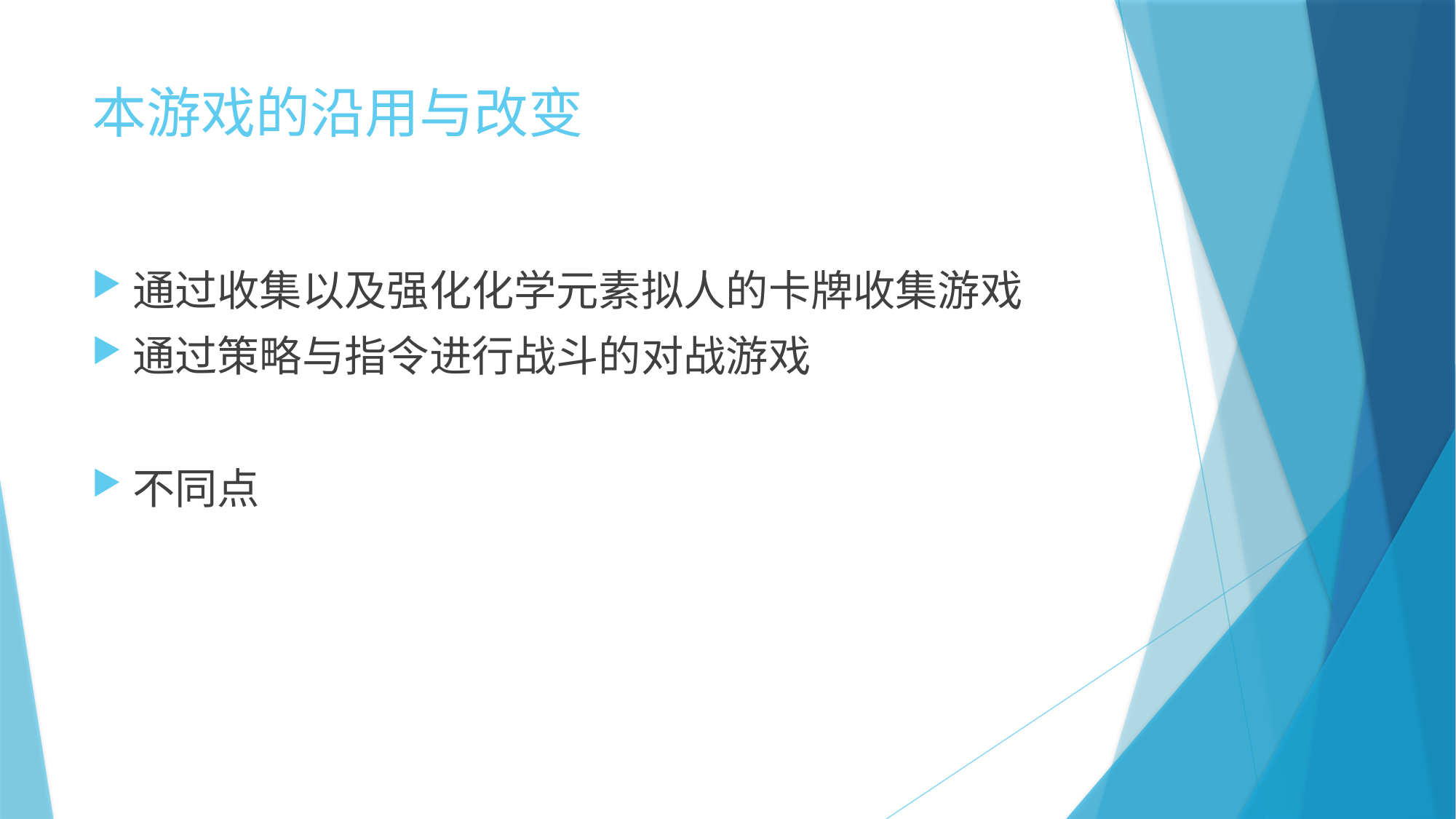

# 本游戏的沿用与改变
通过收集以及强化化学元素拟人的卡牌收集游戏
通过策略与指令进行战斗的对战游戏

不同点